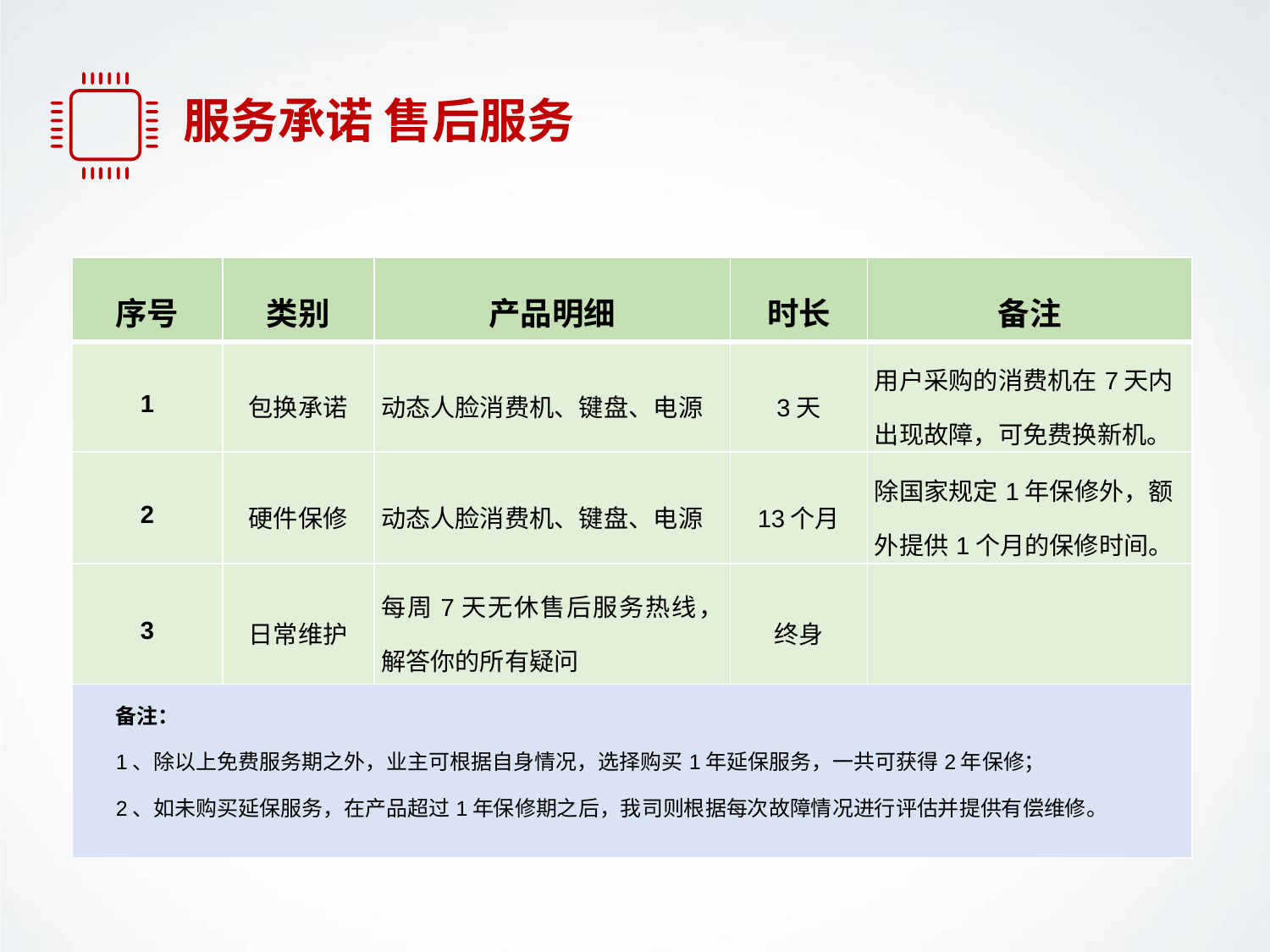

服务承诺 售后服务
| 序号 | 类别 | 产品明细 | 时长 | 备注 |
| --- | --- | --- | --- | --- |
| 1 | 包换承诺 | 动态人脸消费机、键盘、电源 | 3天 | 用户采购的消费机在7天内出现故障，可免费换新机。 |
| 2 | 硬件保修 | 动态人脸消费机、键盘、电源 | 13个月 | 除国家规定1年保修外，额外提供1个月的保修时间。 |
| 3 | 日常维护 | 每周7天无休售后服务热线，解答你的所有疑问 | 终身 |  |
| 备注： 1、除以上免费服务期之外，业主可根据自身情况，选择购买1年延保服务，一共可获得2年保修； 2、如未购买延保服务，在产品超过1年保修期之后，我司则根据每次故障情况进行评估并提供有偿维修。 |  |  |  |  |